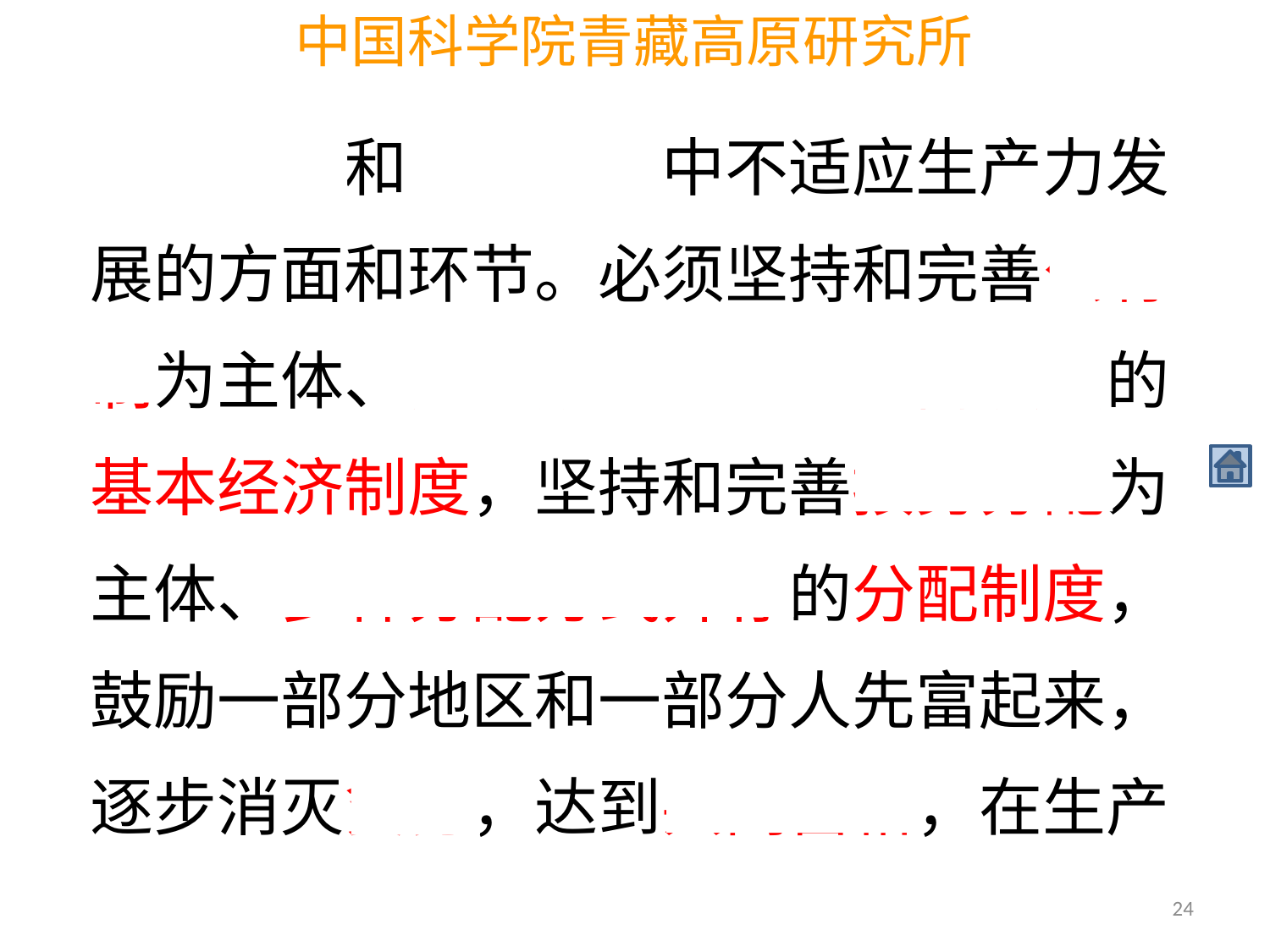

# 生产关系和上层建筑中不适应生产力发展的方面和环节。必须坚持和完善公有制为主体、多种所有制经济共同发展的基本经济制度，坚持和完善按劳分配为主体、多种分配方式并存的分配制度，鼓励一部分地区和一部分人先富起来，逐步消灭贫穷，达到共同富裕，在生产

24